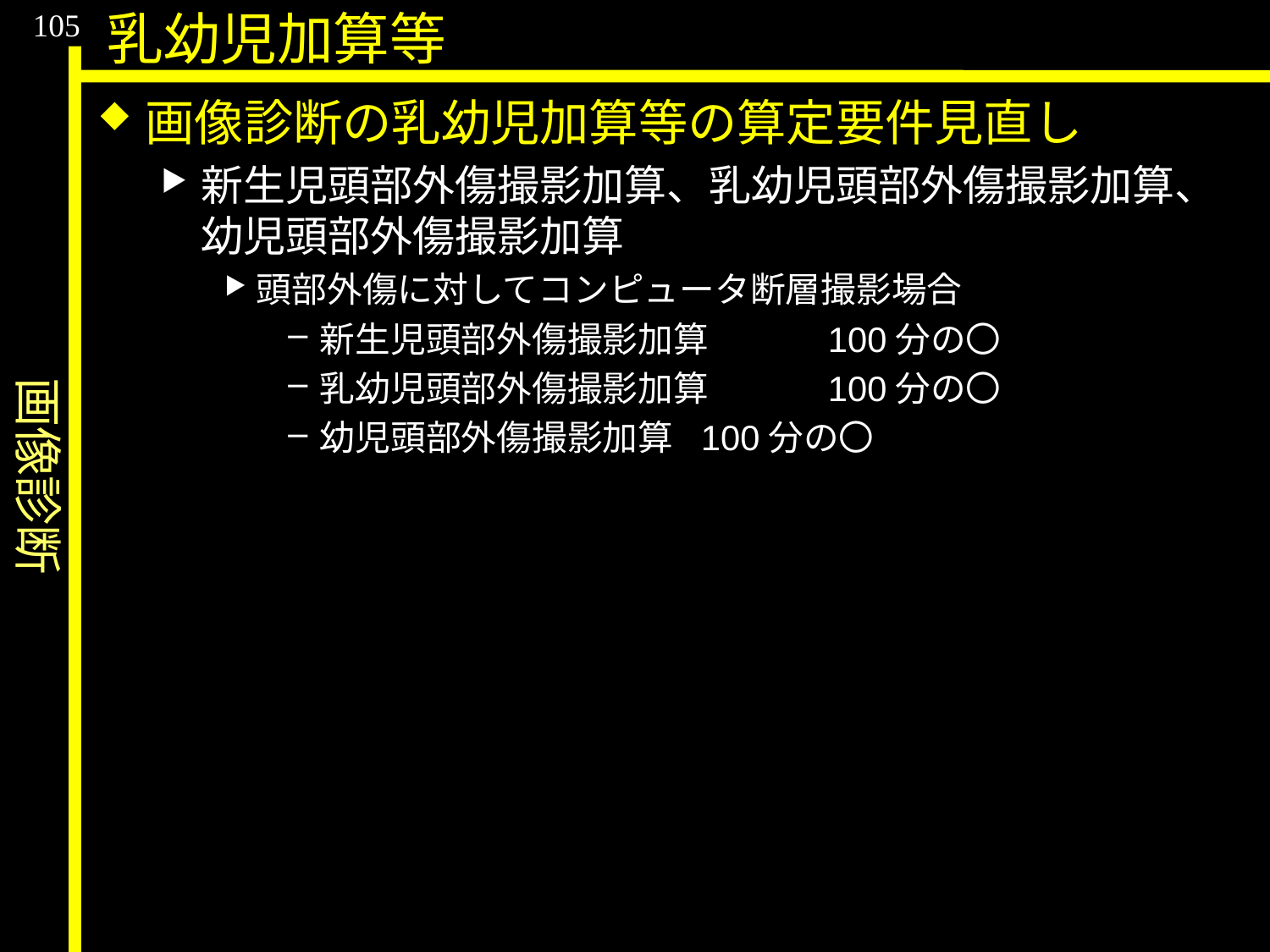

画像診断
105
乳幼児加算等

画像診断の乳幼児加算等の算定要件見直し
新生児頭部外傷撮影加算、乳幼児頭部外傷撮影加算、幼児頭部外傷撮影加算
頭部外傷に対してコンピュータ断層撮影場合
新生児頭部外傷撮影加算	100分の〇
乳幼児頭部外傷撮影加算	100分の〇
幼児頭部外傷撮影加算	100分の〇